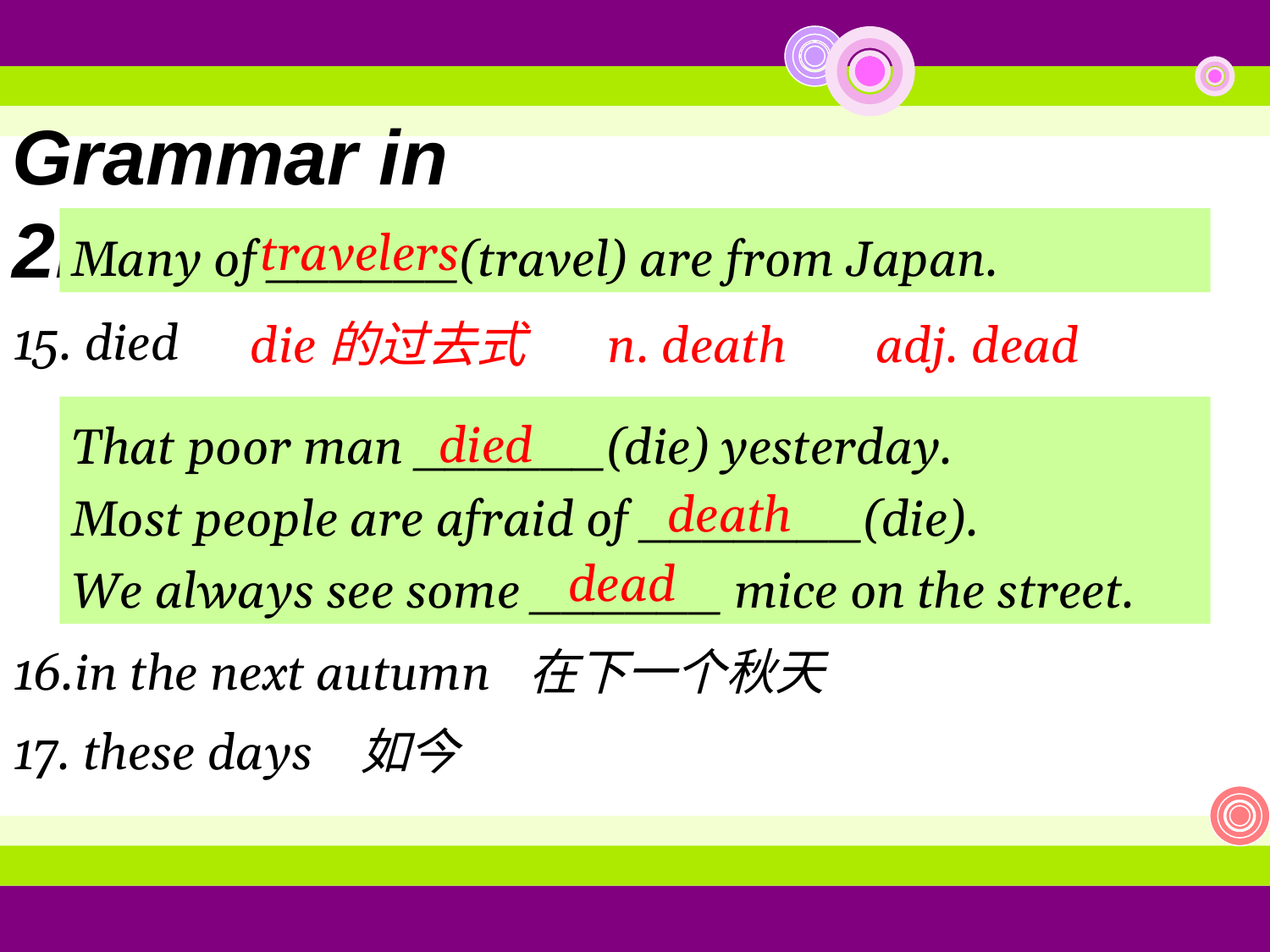

Grammar in 2b:
Many of ______(travel) are from Japan.
travelers
15. died
die的过去式
n. death
adj. dead
That poor man ______(die) yesterday.
Most people are afraid of _______(die).
We always see some ______ mice on the street.
died
death
dead
16.in the next autumn
在下一个秋天
17. these days
如今